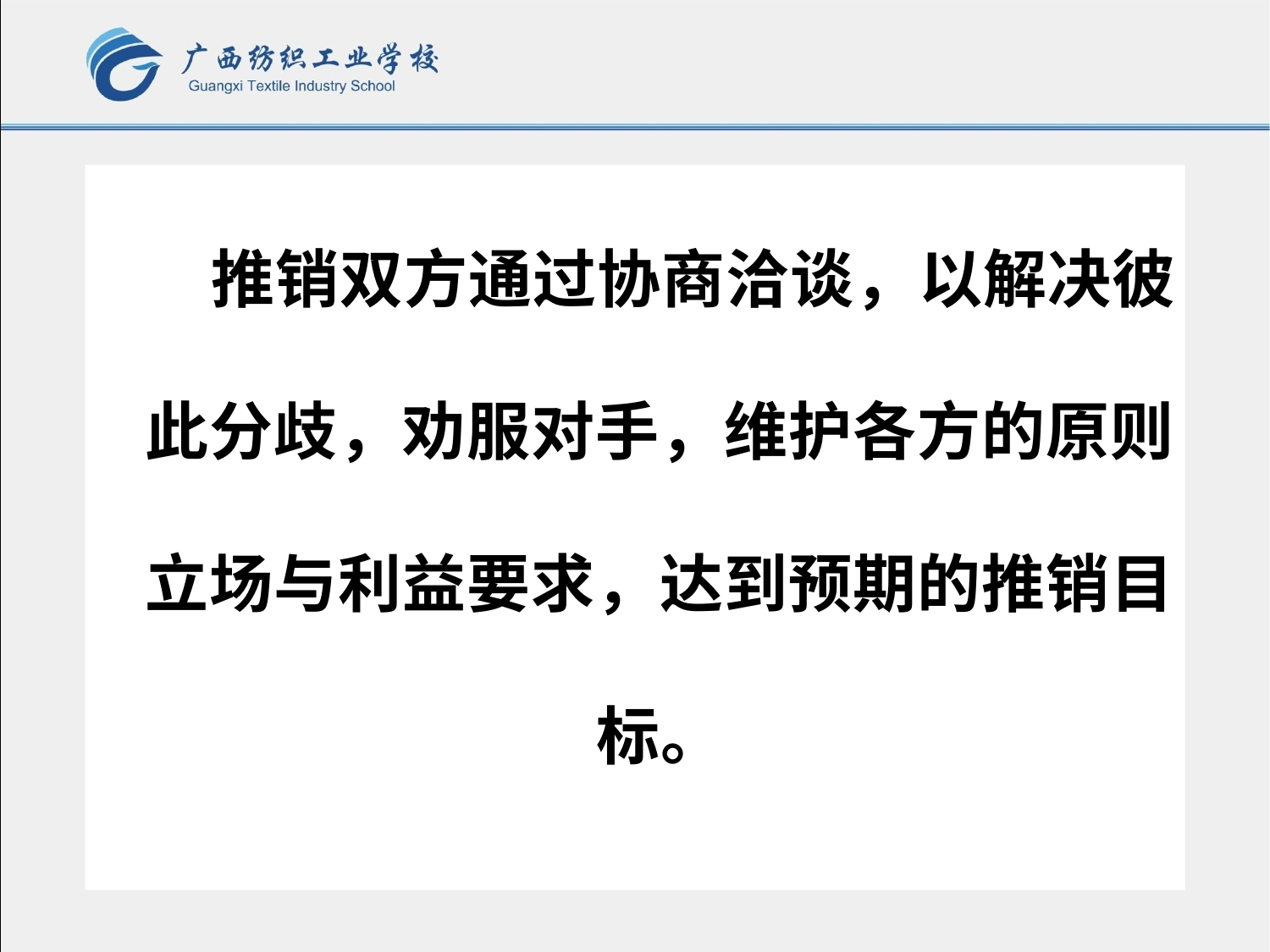

推销双方通过协商洽谈，以解决彼此分歧，劝服对手，维护各方的原则立场与利益要求，达到预期的推销目标。